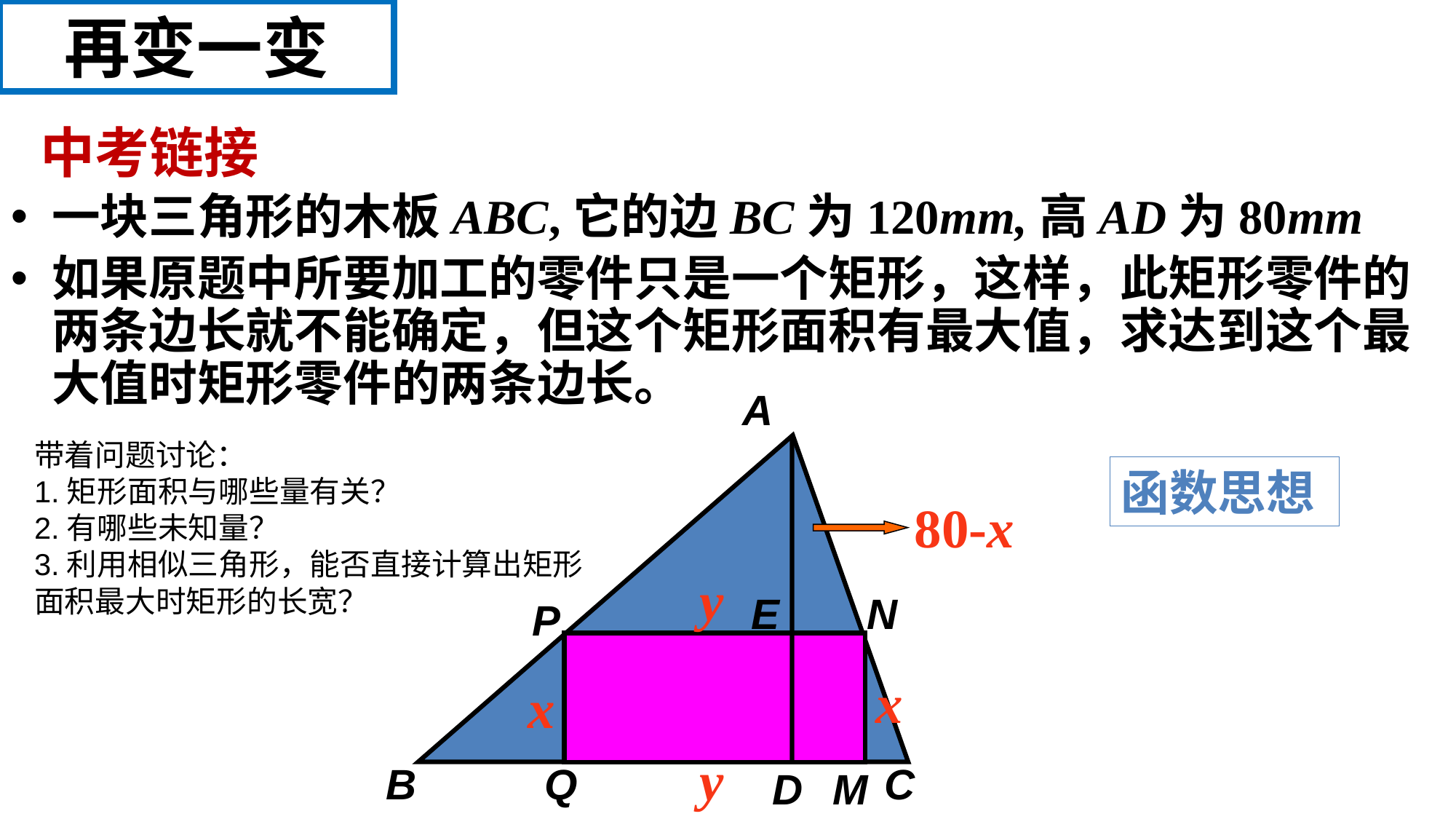

# 再变一变
中考链接
一块三角形的木板ABC,它的边BC为120mm,高AD为80mm
如果原题中所要加工的零件只是一个矩形，这样，此矩形零件的两条边长就不能确定，但这个矩形面积有最大值，求达到这个最大值时矩形零件的两条边长。
A
带着问题讨论：
1.矩形面积与哪些量有关？
2.有哪些未知量？
3.利用相似三角形，能否直接计算出矩形面积最大时矩形的长宽？

函数思想
80-x

y
E
N
P

x
x
y
B
Q
C
D
M